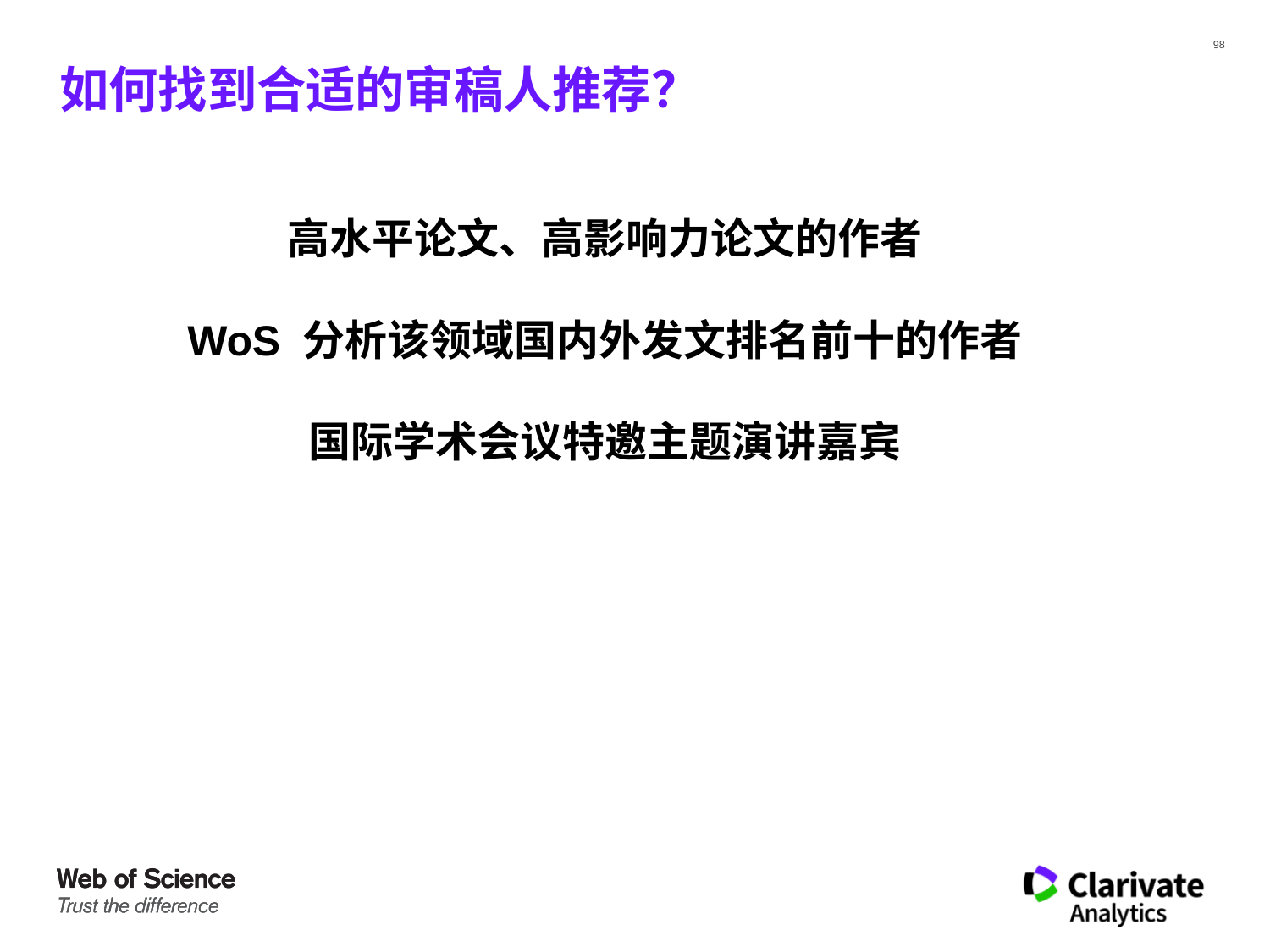

如何找到合适的审稿人推荐？
高水平论文、高影响力论文的作者
WoS 分析该领域国内外发文排名前十的作者
国际学术会议特邀主题演讲嘉宾